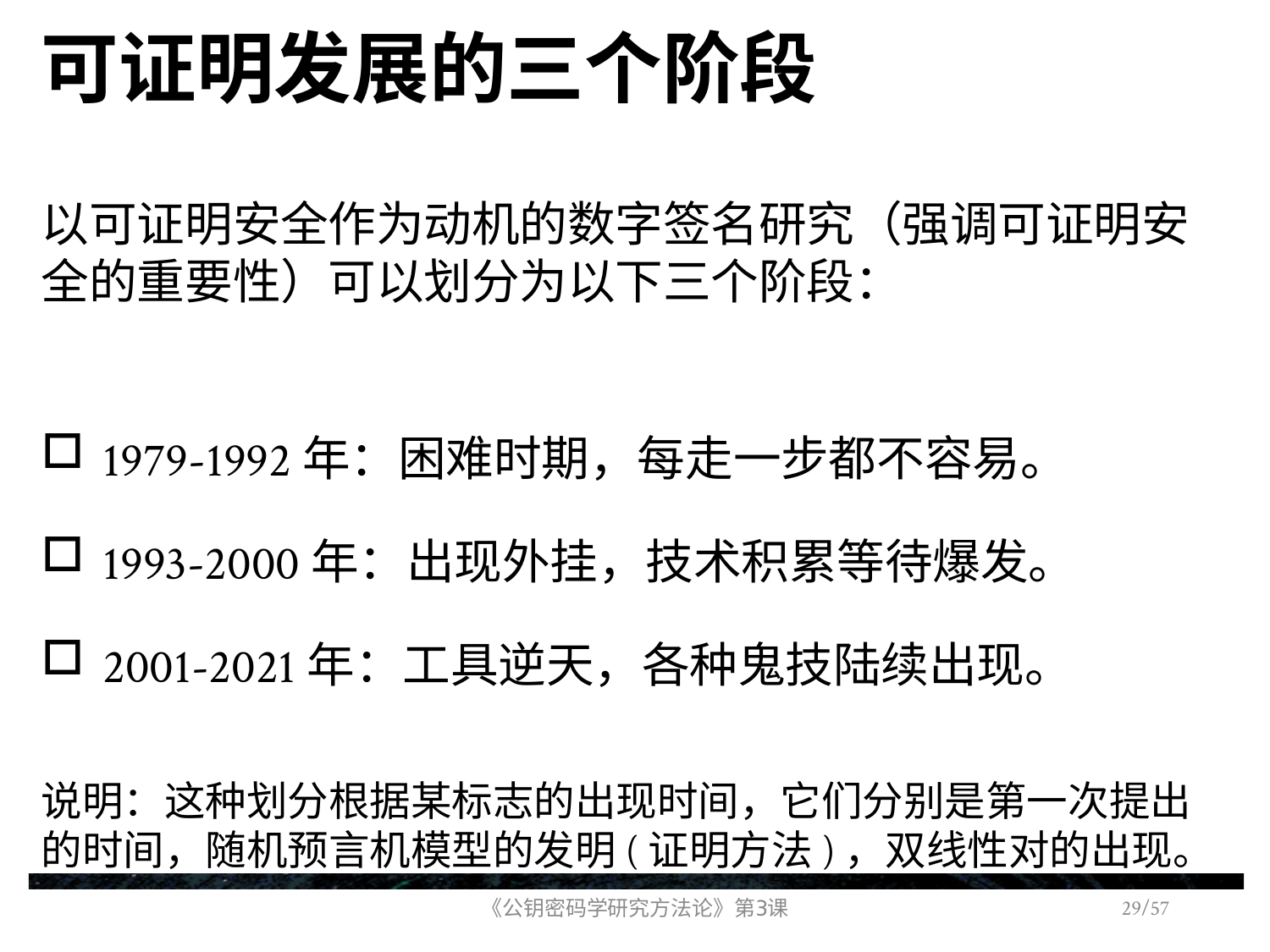

# 可证明发展的三个阶段
以可证明安全作为动机的数字签名研究（强调可证明安全的重要性）可以划分为以下三个阶段：

1979-1992年：困难时期，每走一步都不容易。
1993-2000年：出现外挂，技术积累等待爆发。
2001-2021年：工具逆天，各种鬼技陆续出现。

说明：这种划分根据某标志的出现时间，它们分别是第一次提出的时间，随机预言机模型的发明(证明方法)，双线性对的出现。
《公钥密码学研究方法论》第3课
29/57